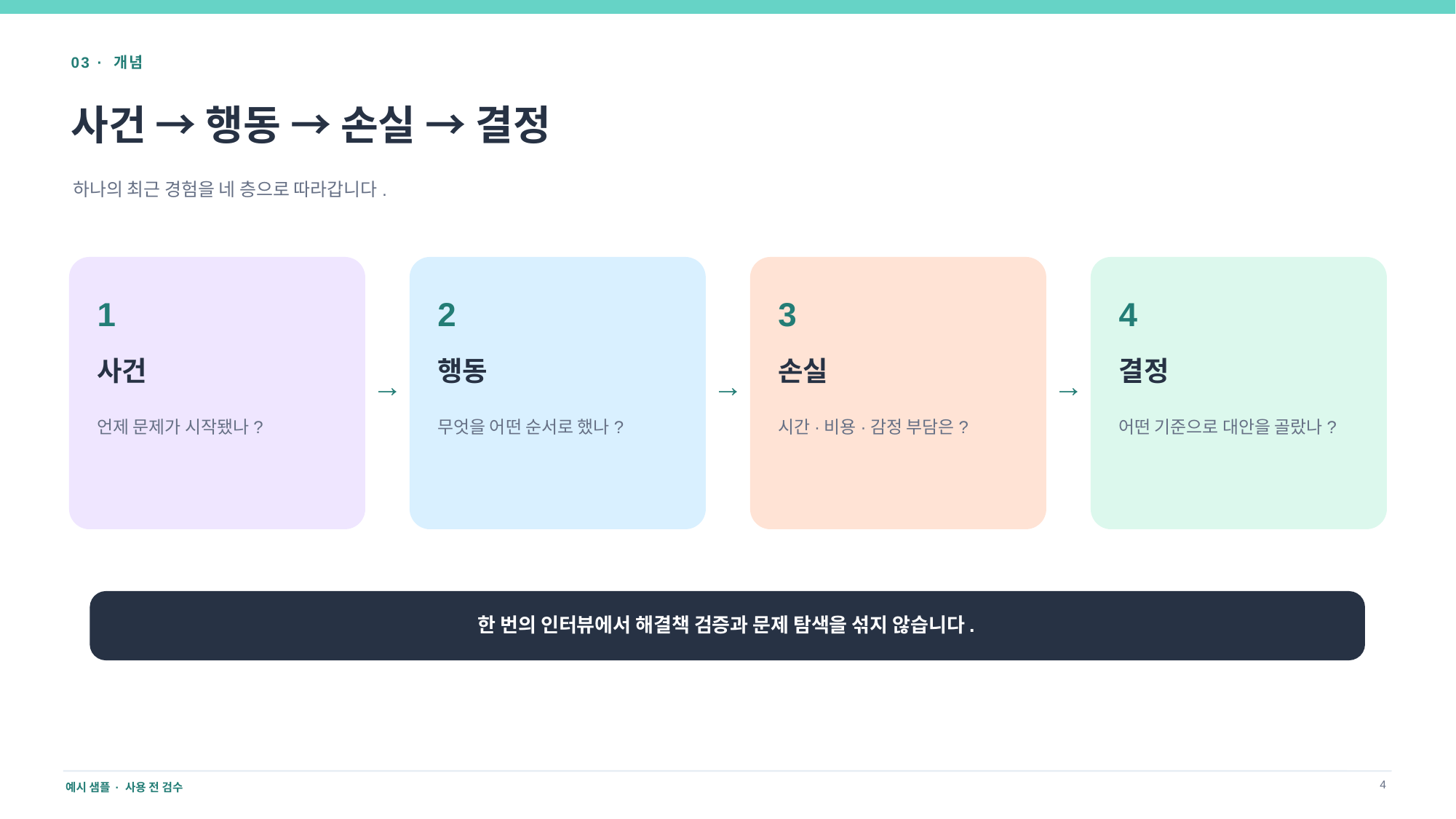

03 · 개념
사건 → 행동 → 손실 → 결정
하나의 최근 경험을 네 층으로 따라갑니다.

1
2
3
4
사건
행동
손실
결정
→
→
→
언제 문제가 시작됐나?
무엇을 어떤 순서로 했나?
시간·비용·감정 부담은?
어떤 기준으로 대안을 골랐나?

한 번의 인터뷰에서 해결책 검증과 문제 탐색을 섞지 않습니다.
4